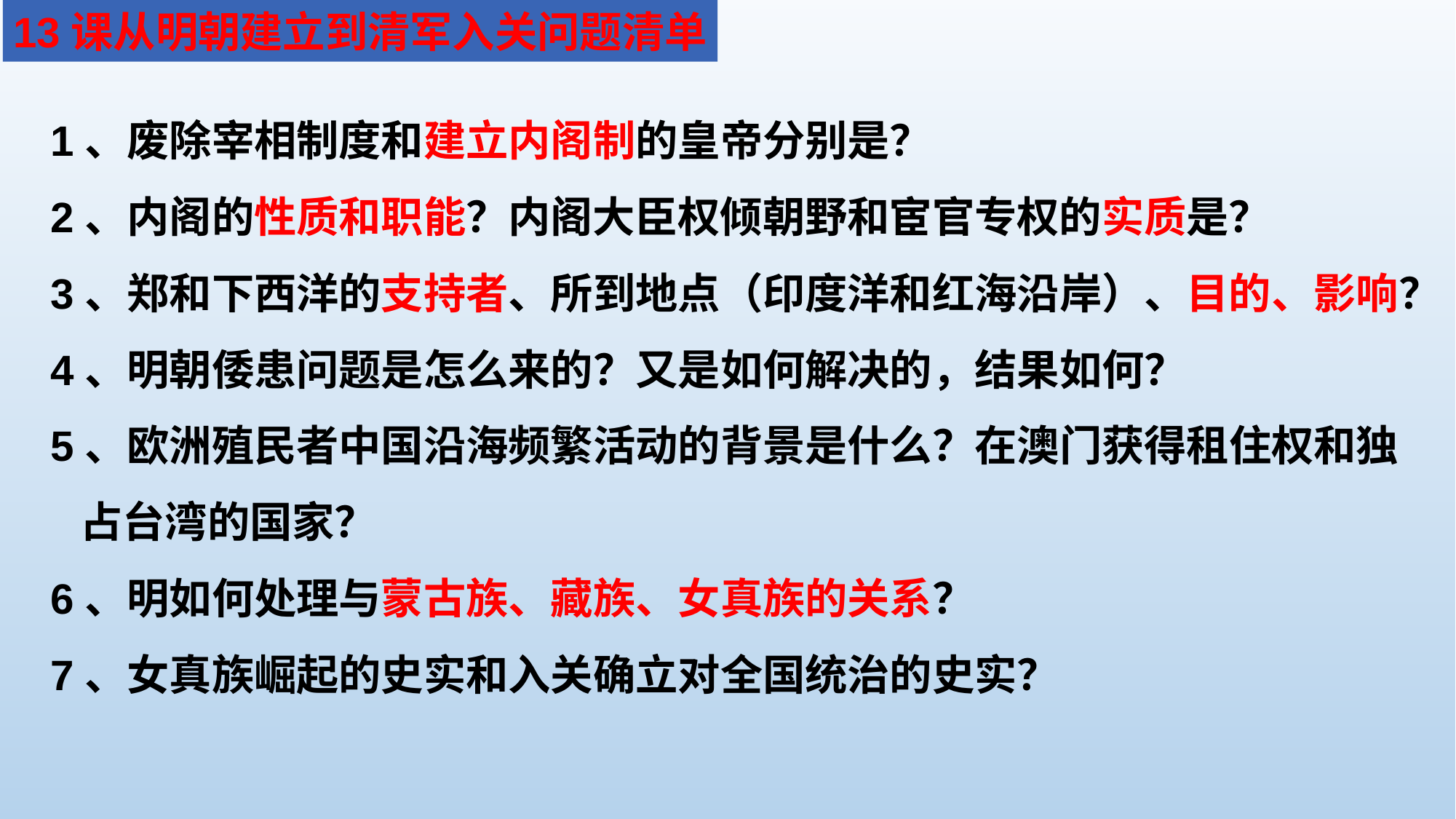

13课从明朝建立到清军入关问题清单
1、废除宰相制度和建立内阁制的皇帝分别是？
2、内阁的性质和职能？内阁大臣权倾朝野和宦官专权的实质是？
3、郑和下西洋的支持者、所到地点（印度洋和红海沿岸）、目的、影响？
4、明朝倭患问题是怎么来的？又是如何解决的，结果如何？
5、欧洲殖民者中国沿海频繁活动的背景是什么？在澳门获得租住权和独
  占台湾的国家？
6、明如何处理与蒙古族、藏族、女真族的关系？
7、女真族崛起的史实和入关确立对全国统治的史实？